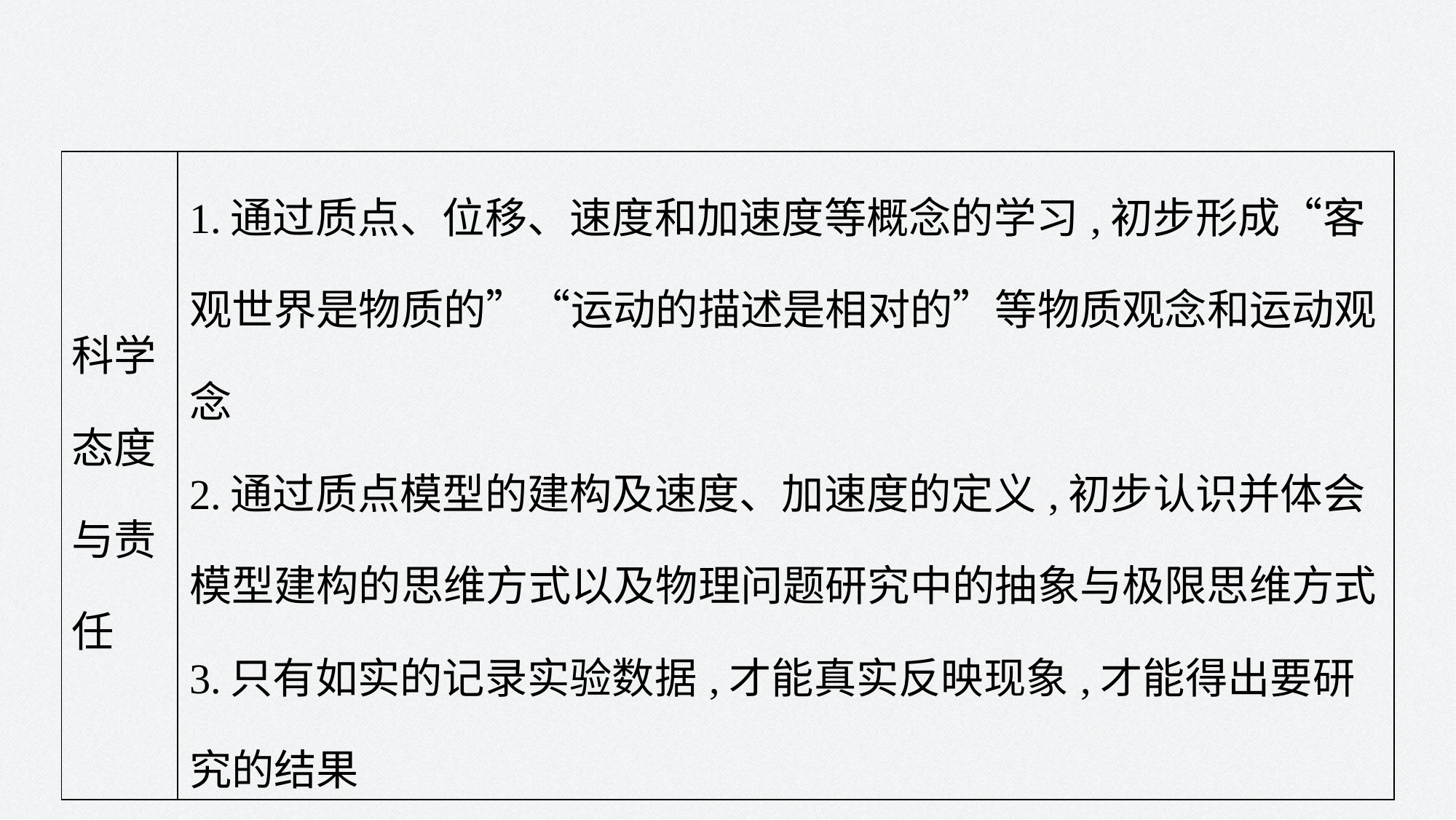

| 科学 态度 与责 任 | 1.通过质点、位移、速度和加速度等概念的学习,初步形成“客观世界是物质的”“运动的描述是相对的”等物质观念和运动观念 2.通过质点模型的建构及速度、加速度的定义,初步认识并体会模型建构的思维方式以及物理问题研究中的抽象与极限思维方式 3.只有如实的记录实验数据,才能真实反映现象,才能得出要研究的结果 |
| --- | --- |